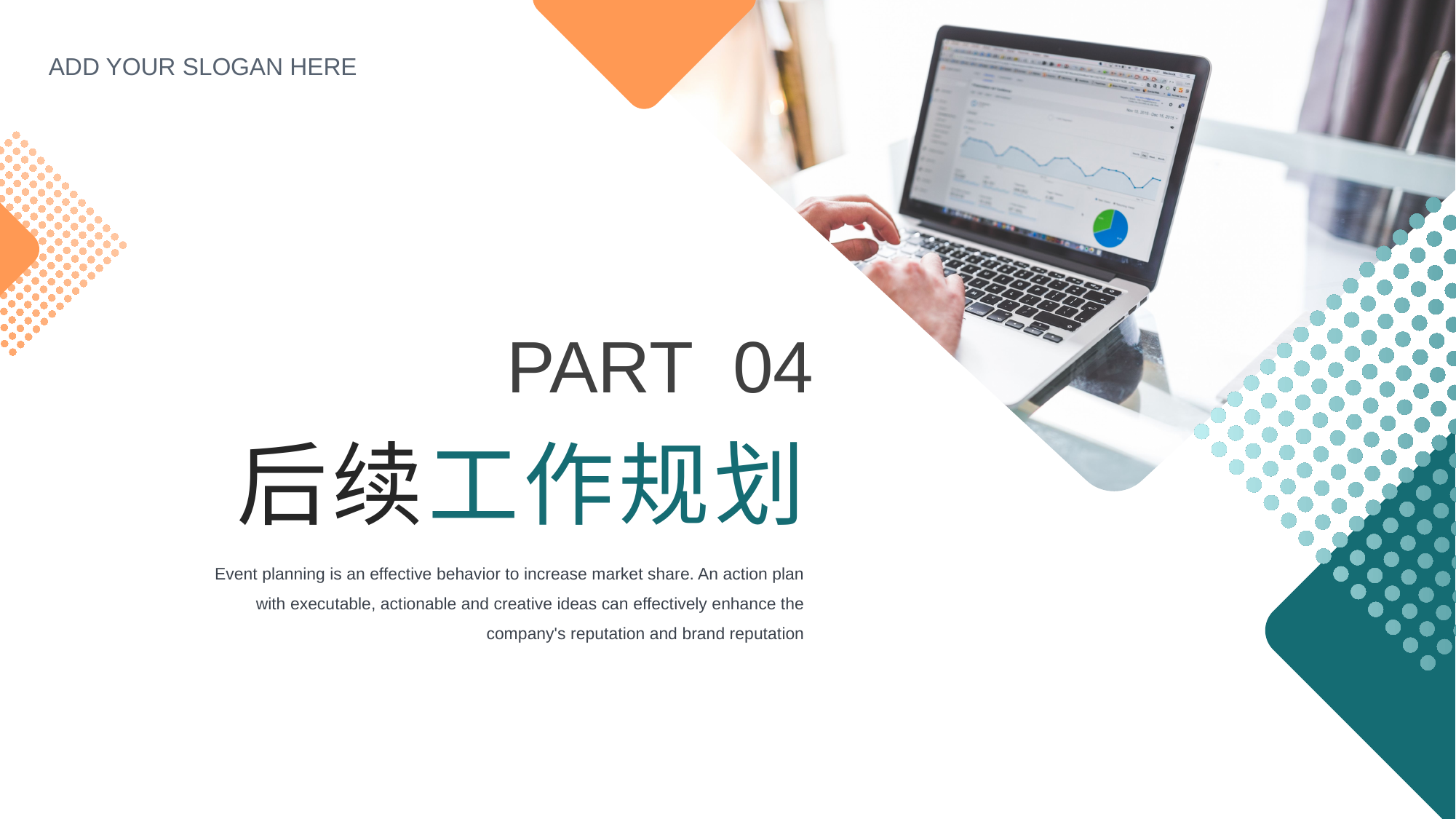

ADD YOUR SLOGAN HERE

PART  04
后续工作规划
 Event planning is an effective behavior to increase market share. An action plan with executable, actionable and creative ideas can effectively enhance the company's reputation and brand reputation